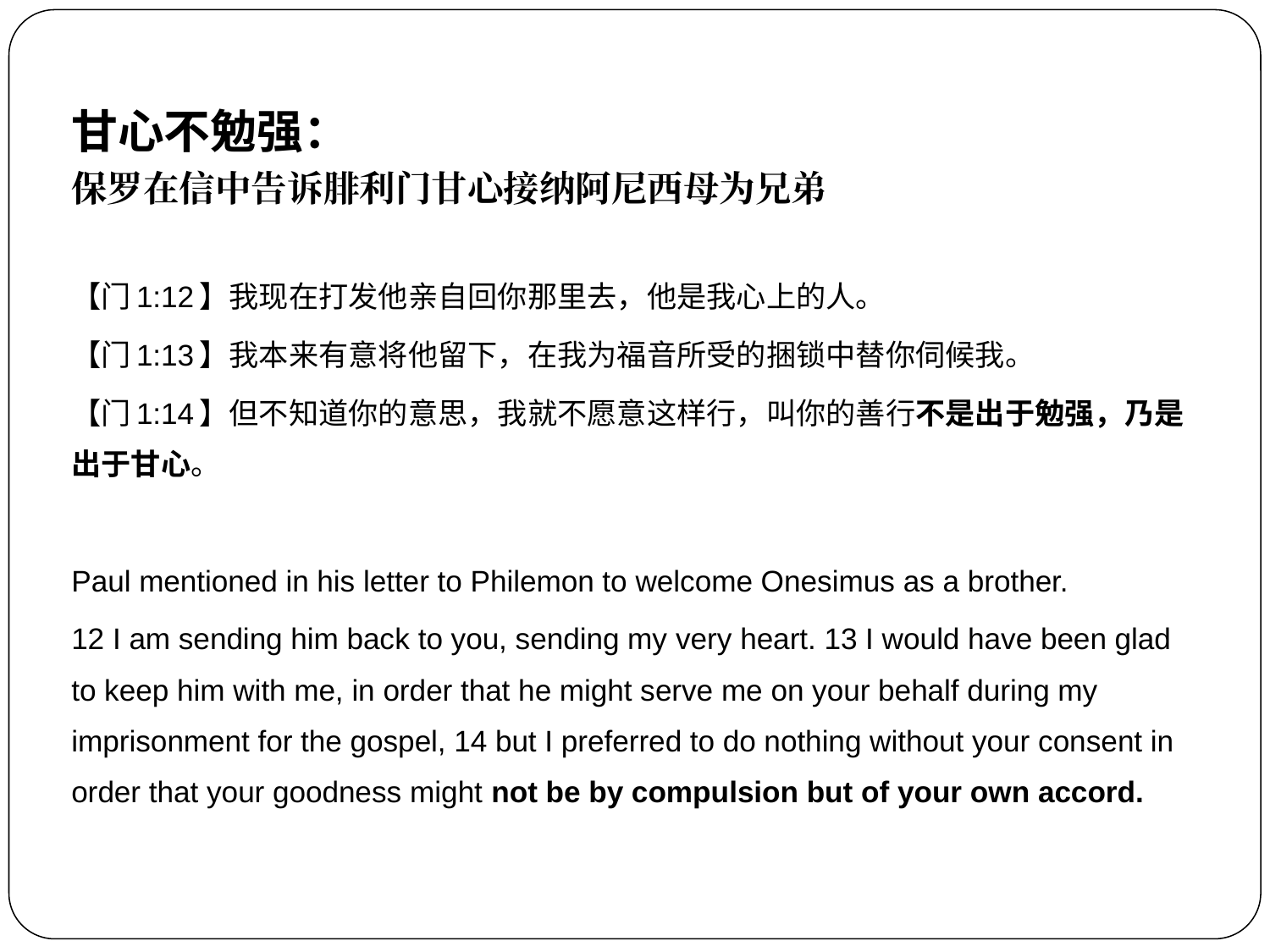

甘心不勉强：
保罗在信中告诉腓利门甘心接纳阿尼西母为兄弟
【门1:12】我现在打发他亲自回你那里去，他是我心上的人。
【门1:13】我本来有意将他留下，在我为福音所受的捆锁中替你伺候我。
【门1:14】但不知道你的意思，我就不愿意这样行，叫你的善行不是出于勉强，乃是出于甘心。

Paul mentioned in his letter to Philemon to welcome Onesimus as a brother.
12 I am sending him back to you, sending my very heart. 13 I would have been glad to keep him with me, in order that he might serve me on your behalf during my imprisonment for the gospel, 14 but I preferred to do nothing without your consent in order that your goodness might not be by compulsion but of your own accord.